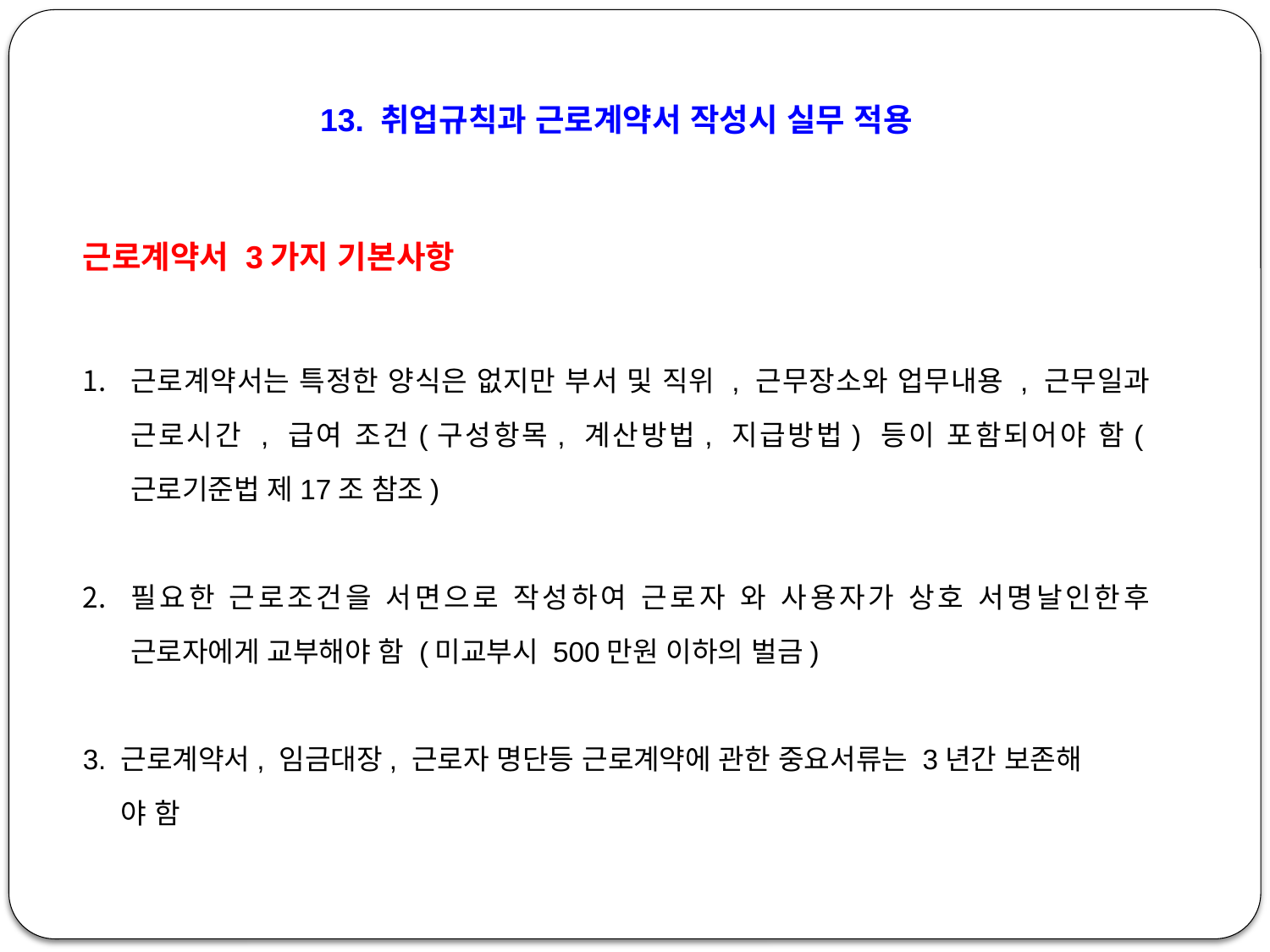

13. 취업규칙과 근로계약서 작성시 실무 적용

근로계약서 3가지 기본사항

근로계약서는 특정한 양식은 없지만 부서 및 직위 , 근무장소와 업무내용 , 근무일과 근로시간 , 급여 조건(구성항목, 계산방법, 지급방법) 등이 포함되어야 함(근로기준법 제17조 참조)

필요한 근로조건을 서면으로 작성하여 근로자 와 사용자가 상호 서명날인한후 근로자에게 교부해야 함 (미교부시 500만원 이하의 벌금)

3. 근로계약서, 임금대장, 근로자 명단등 근로계약에 관한 중요서류는 3년간 보존해
    야 함